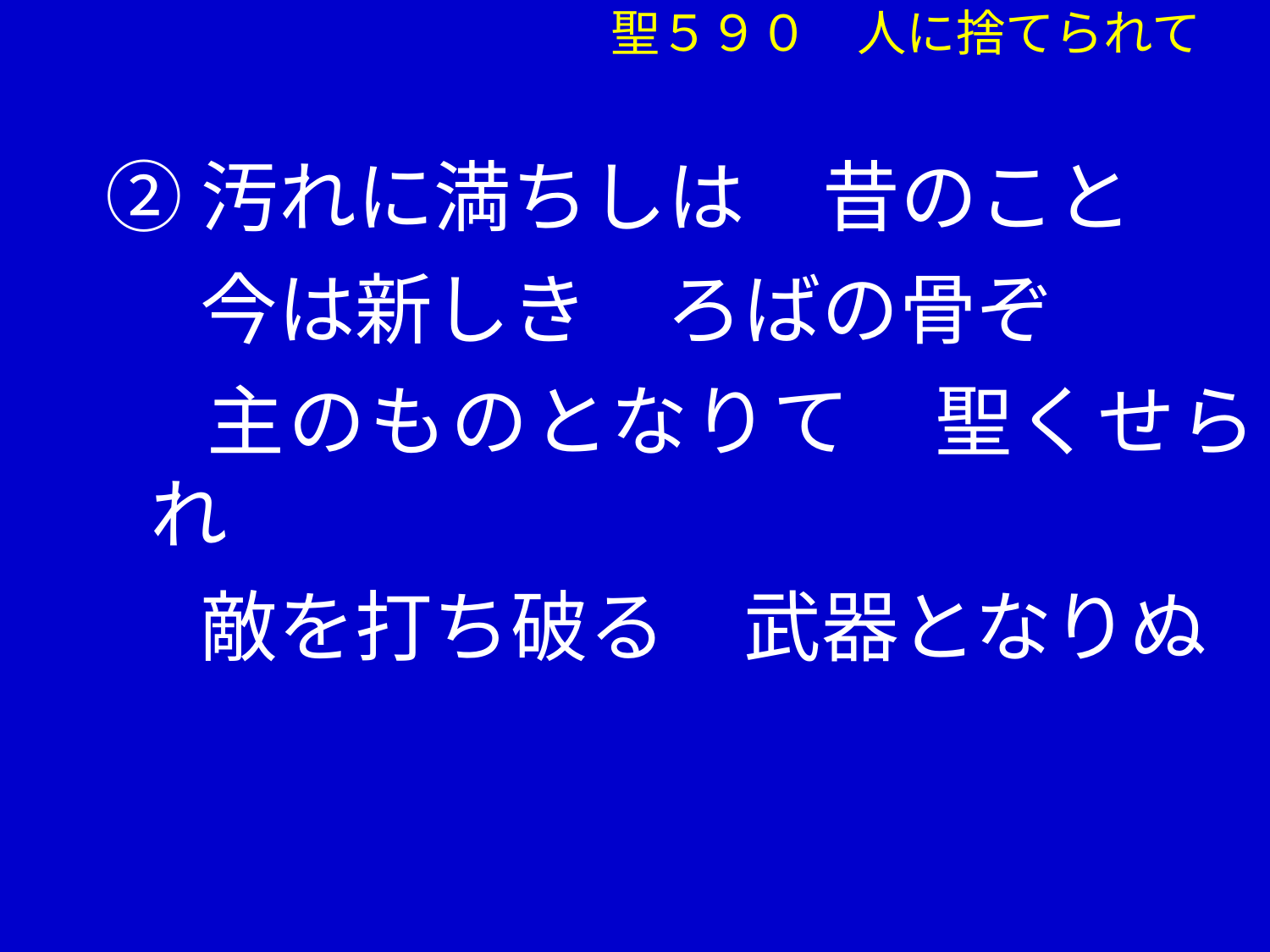

聖５９０　人に捨てられて
②汚れに満ちしは　昔のこと
　 今は新しき　ろばの骨ぞ
　 主のものとなりて　聖くせられ
　 敵を打ち破る　武器となりぬ